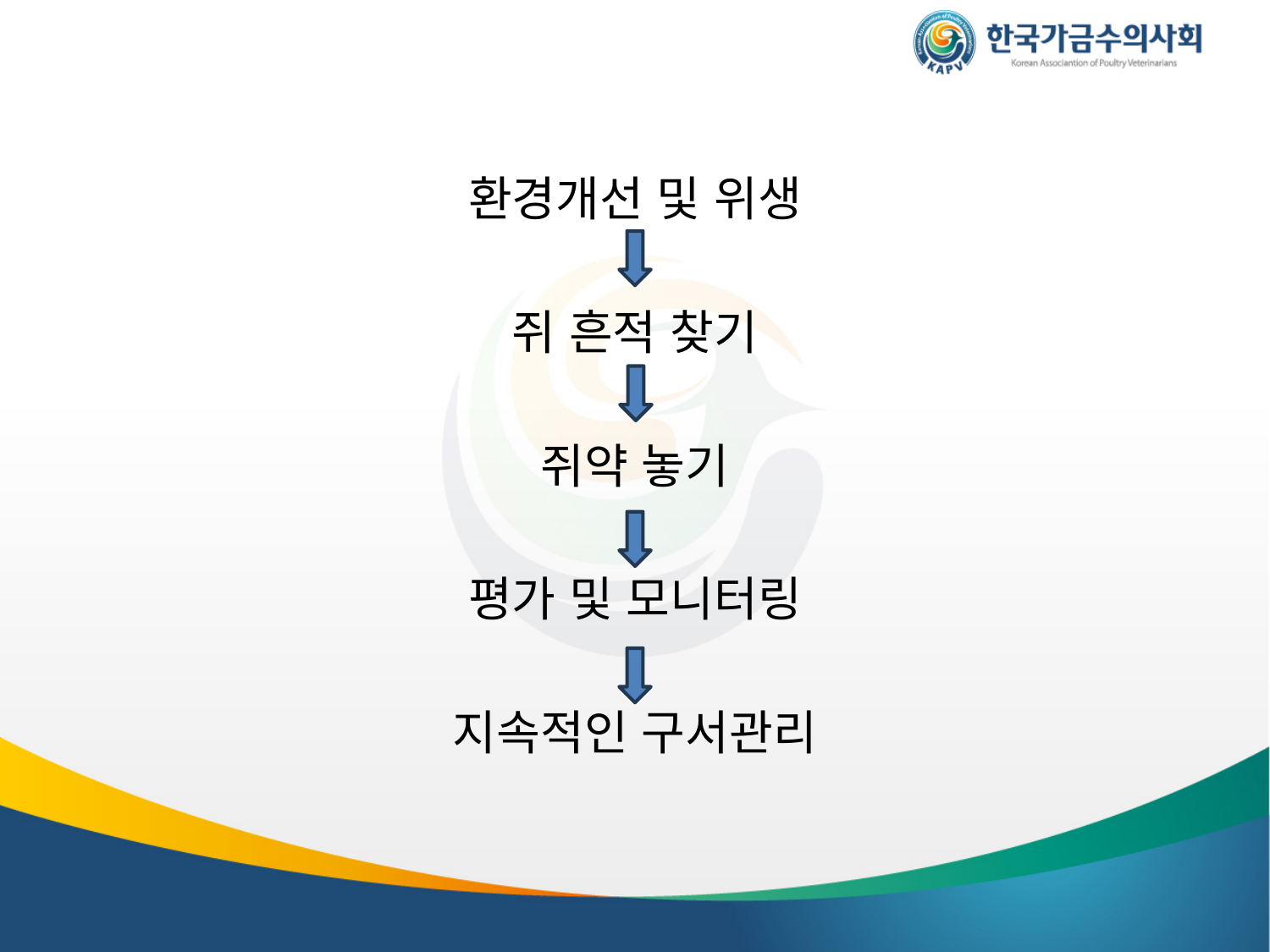

환경개선 및 위생

쥐 흔적 찾기

쥐약 놓기

평가 및 모니터링

지속적인 구서관리